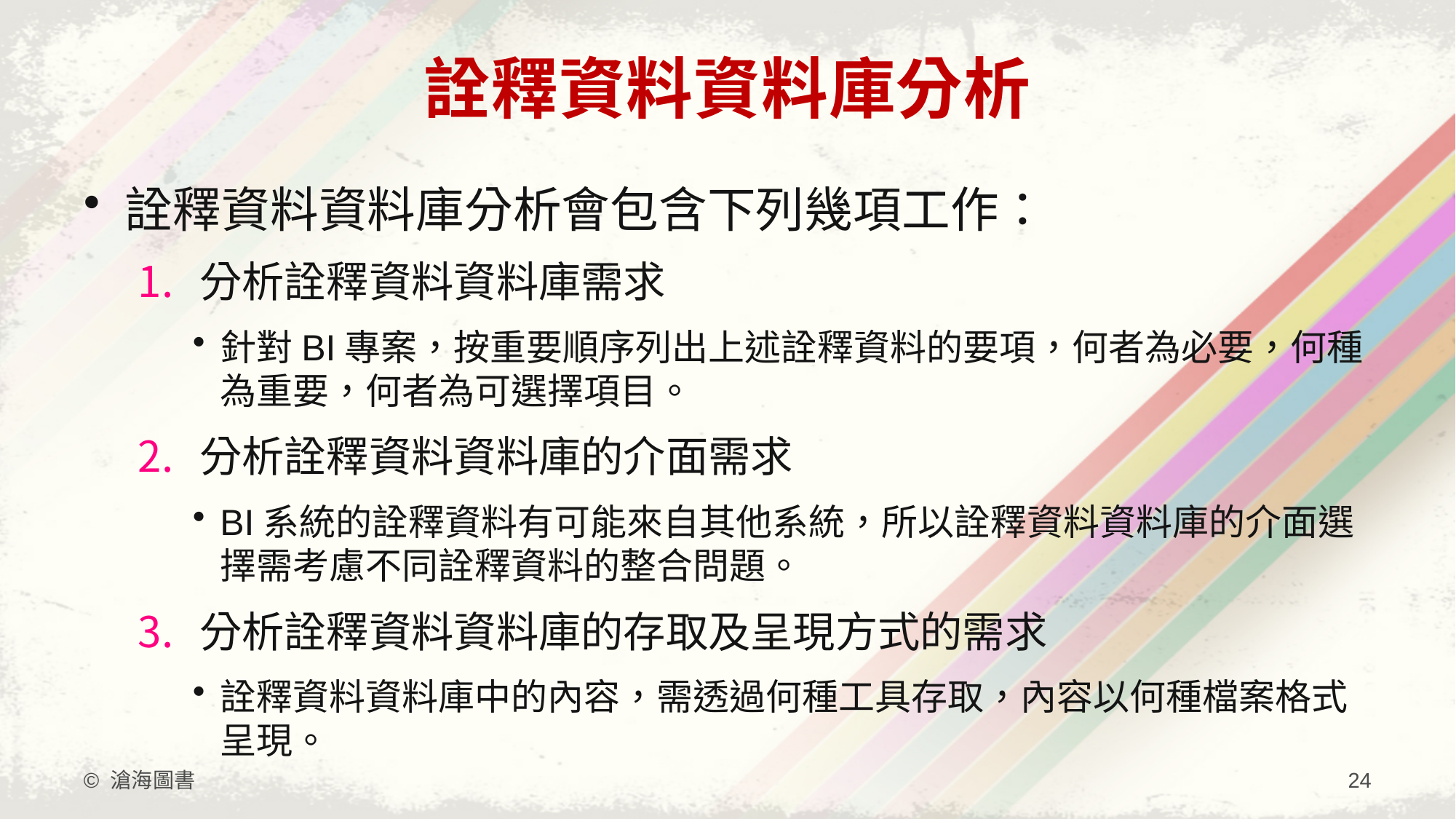

# 詮釋資料資料庫分析
詮釋資料資料庫分析會包含下列幾項工作：
分析詮釋資料資料庫需求
針對BI專案，按重要順序列出上述詮釋資料的要項，何者為必要，何種為重要，何者為可選擇項目。
分析詮釋資料資料庫的介面需求
BI系統的詮釋資料有可能來自其他系統，所以詮釋資料資料庫的介面選擇需考慮不同詮釋資料的整合問題。
分析詮釋資料資料庫的存取及呈現方式的需求
詮釋資料資料庫中的內容，需透過何種工具存取，內容以何種檔案格式呈現。
© 滄海圖書

24